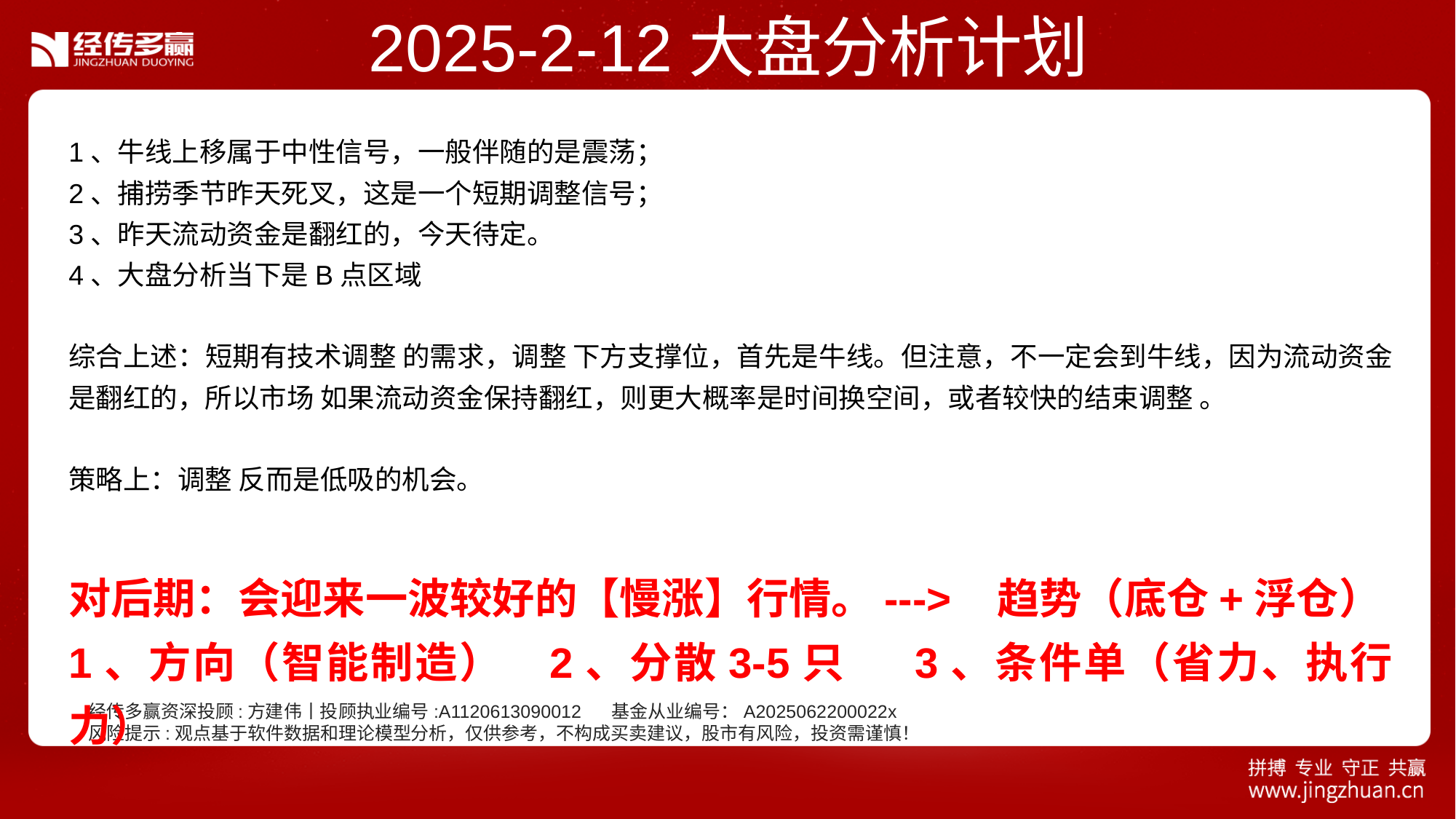

2025-2-12大盘分析计划
1、牛线上移属于中性信号，一般伴随的是震荡；
2、捕捞季节昨天死叉，这是一个短期调整信号；
3、昨天流动资金是翻红的，今天待定。
4、大盘分析当下是B点区域

综合上述：短期有技术调整 的需求，调整 下方支撑位，首先是牛线。但注意，不一定会到牛线，因为流动资金是翻红的，所以市场 如果流动资金保持翻红，则更大概率是时间换空间，或者较快的结束调整 。

策略上：调整 反而是低吸的机会。

对后期：会迎来一波较好的【慢涨】行情。--->   趋势（底仓+浮仓）
1、方向（智能制造）   2、分散3-5只     3、条件单（省力、执行力）